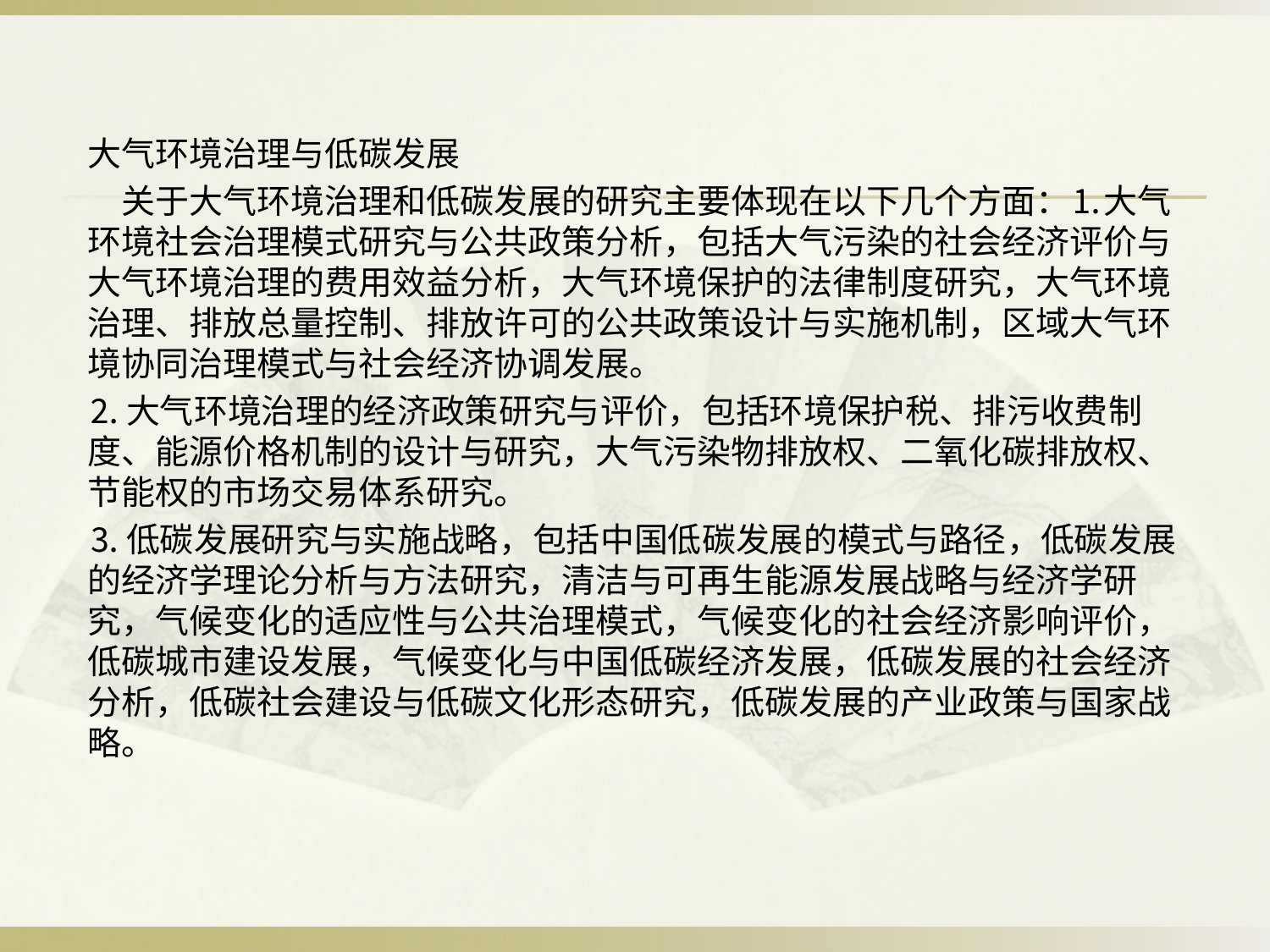

大气环境治理与低碳发展
　关于大气环境治理和低碳发展的研究主要体现在以下几个方面：⒈大气环境社会治理模式研究与公共政策分析，包括大气污染的社会经济评价与大气环境治理的费用效益分析，大气环境保护的法律制度研究，大气环境治理、排放总量控制、排放许可的公共政策设计与实施机制，区域大气环境协同治理模式与社会经济协调发展。
⒉大气环境治理的经济政策研究与评价，包括环境保护税、排污收费制度、能源价格机制的设计与研究，大气污染物排放权、二氧化碳排放权、节能权的市场交易体系研究。
⒊低碳发展研究与实施战略，包括中国低碳发展的模式与路径，低碳发展的经济学理论分析与方法研究，清洁与可再生能源发展战略与经济学研究，气候变化的适应性与公共治理模式，气候变化的社会经济影响评价，低碳城市建设发展，气候变化与中国低碳经济发展，低碳发展的社会经济分析，低碳社会建设与低碳文化形态研究，低碳发展的产业政策与国家战略。